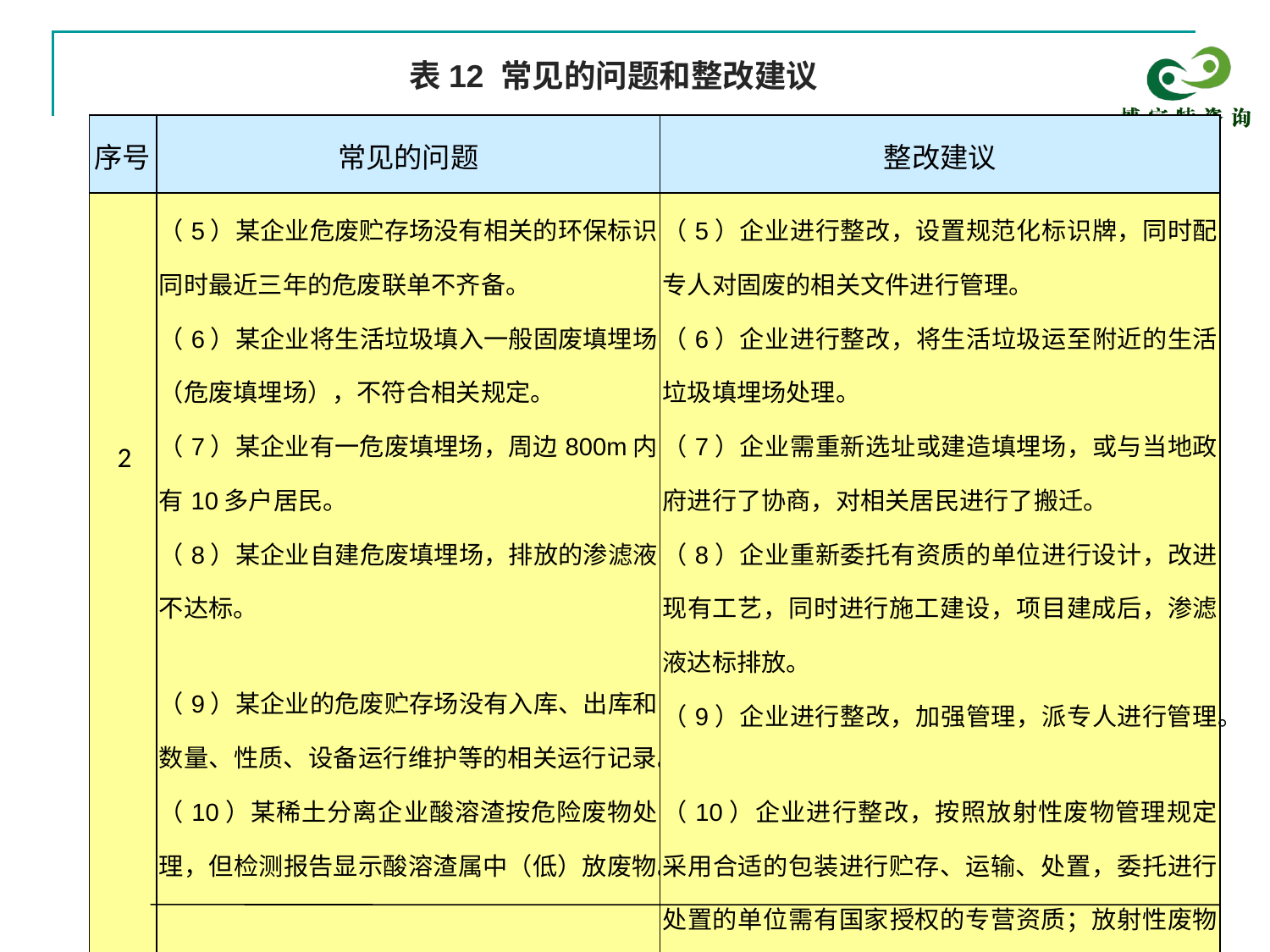

表12 常见的问题和整改建议
| 序号 | 常见的问题 | 整改建议 |
| --- | --- | --- |
| 2 | （5）某企业危废贮存场没有相关的环保标识，同时最近三年的危废联单不齐备。 （6）某企业将生活垃圾填入一般固废填埋场（危废填埋场），不符合相关规定。 （7）某企业有一危废填埋场，周边800m内有10多户居民。 （8）某企业自建危废填埋场，排放的渗滤液不达标。 （9）某企业的危废贮存场没有入库、出库和数量、性质、设备运行维护等的相关运行记录。 （10）某稀土分离企业酸溶渣按危险废物处理，但检测报告显示酸溶渣属中（低）放废物。 | （5）企业进行整改，设置规范化标识牌，同时配专人对固废的相关文件进行管理。 （6）企业进行整改，将生活垃圾运至附近的生活垃圾填埋场处理。 （7）企业需重新选址或建造填埋场，或与当地政府进行了协商，对相关居民进行了搬迁。 （8）企业重新委托有资质的单位进行设计，改进现有工艺，同时进行施工建设，项目建成后，渗滤液达标排放。 （9）企业进行整改，加强管理，派专人进行管理。 （10）企业进行整改，按照放射性废物管理规定采用合适的包装进行贮存、运输、处置，委托进行处置的单位需有国家授权的专营资质；放射性废物的免管须经审管部门的书面确认文件。 |